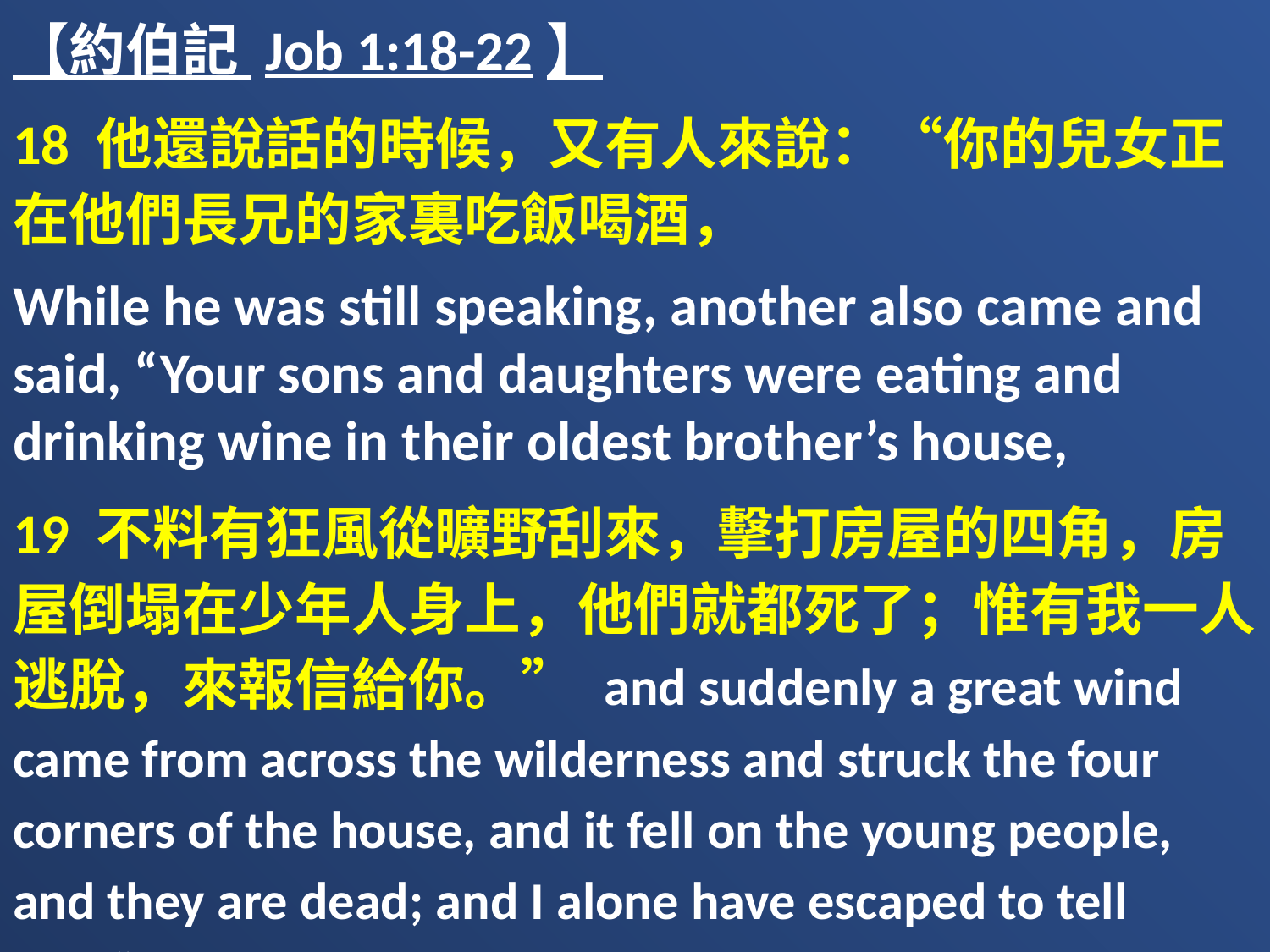

【約伯記 Job 1:18-22】
18 他還說話的時候，又有人來說：“你的兒女正在他們長兄的家裏吃飯喝酒，
While he was still speaking, another also came and said, “Your sons and daughters were eating and drinking wine in their oldest brother’s house,
19 不料有狂風從曠野刮來，擊打房屋的四角，房屋倒塌在少年人身上，他們就都死了；惟有我一人逃脫，來報信給你。” and suddenly a great wind came from across the wilderness and struck the four corners of the house, and it fell on the young people, and they are dead; and I alone have escaped to tell you!”
20 約伯便起來，撕裂外袍，剃了頭，伏在地上下拜，Then Job arose, tore his robe, and shaved his head; and he fell to the ground and worshiped.
21 說：“我赤身出于母胎，也必赤身歸回。賞賜的是耶和華，收取的也是耶和華；耶和華的名是應當稱頌的。” And he said:“Naked I came from my mother’s womb, And naked shall I return there. The Lord gave, and the Lord has taken away; Blessed be the name of the Lord.”
22 在這一切的事上，約伯幷不犯罪，也不以　神爲愚妄（或作“也不妄評　神”）。
In all this Job did not sin nor charge God with wrong.